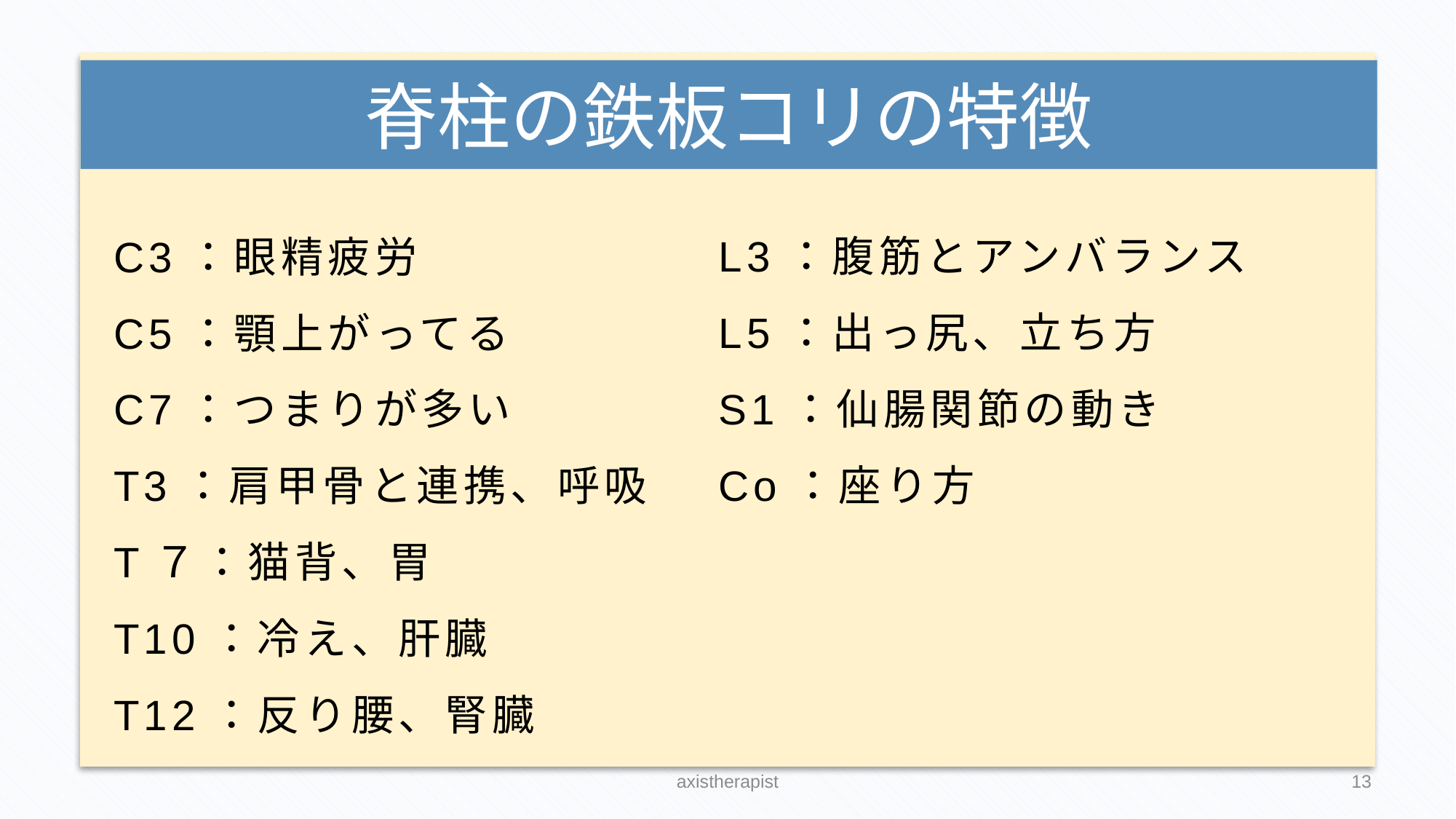

# 脊柱の鉄板コリの特徴
L3：腹筋とアンバランス
L5：出っ尻、立ち方
S1：仙腸関節の動き
Co：座り方

C3：眼精疲労
C5：顎上がってる
C7：つまりが多い
T3：肩甲骨と連携、呼吸
T７：猫背、胃
T10：冷え、肝臓
T12：反り腰、腎臓

axistherapist
13